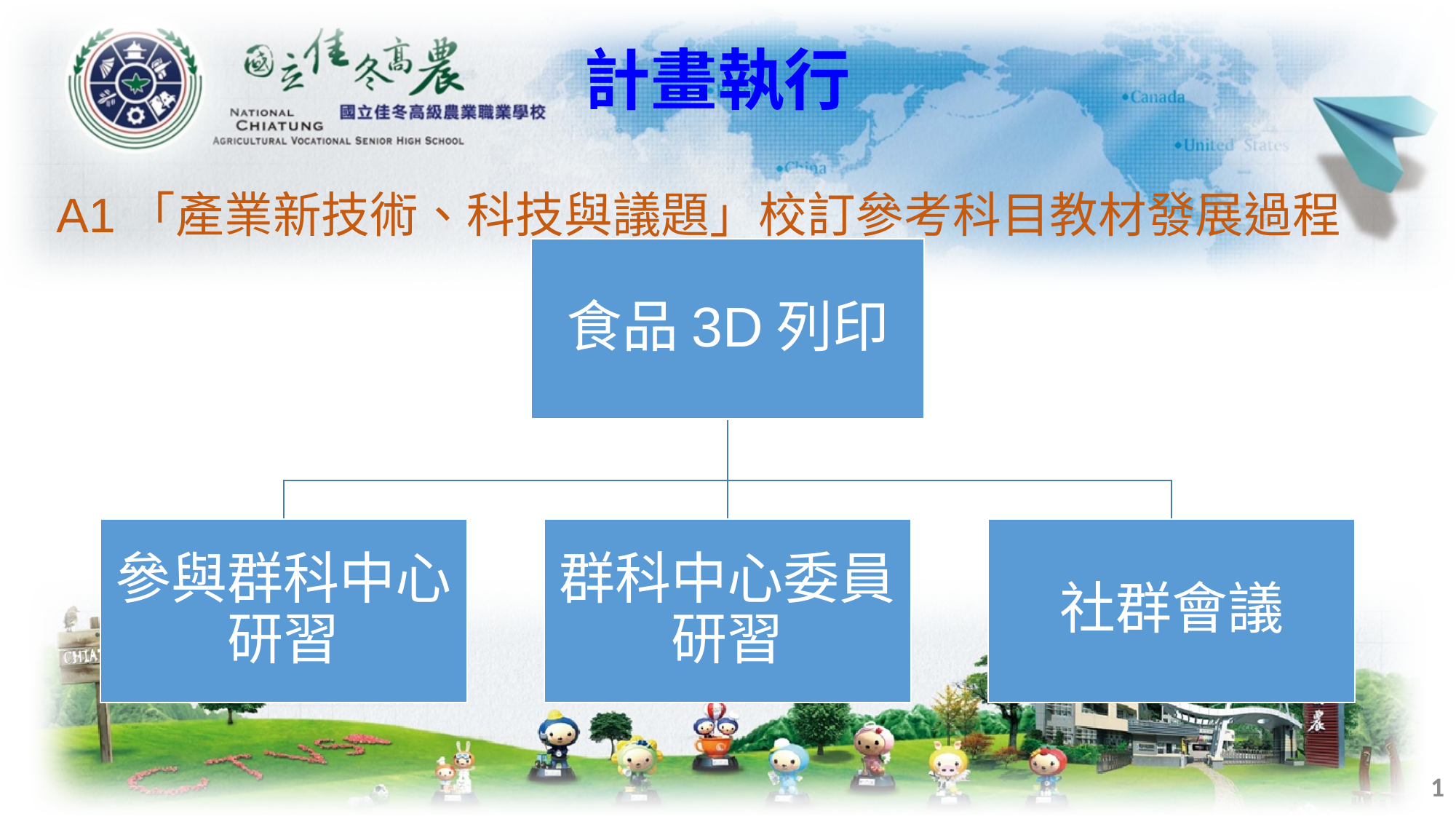

計畫執行
# A1「產業新技術、科技與議題」校訂參考科目教材發展過程
食品3D列印
參與群科中心研習
群科中心委員研習
社群會議
1